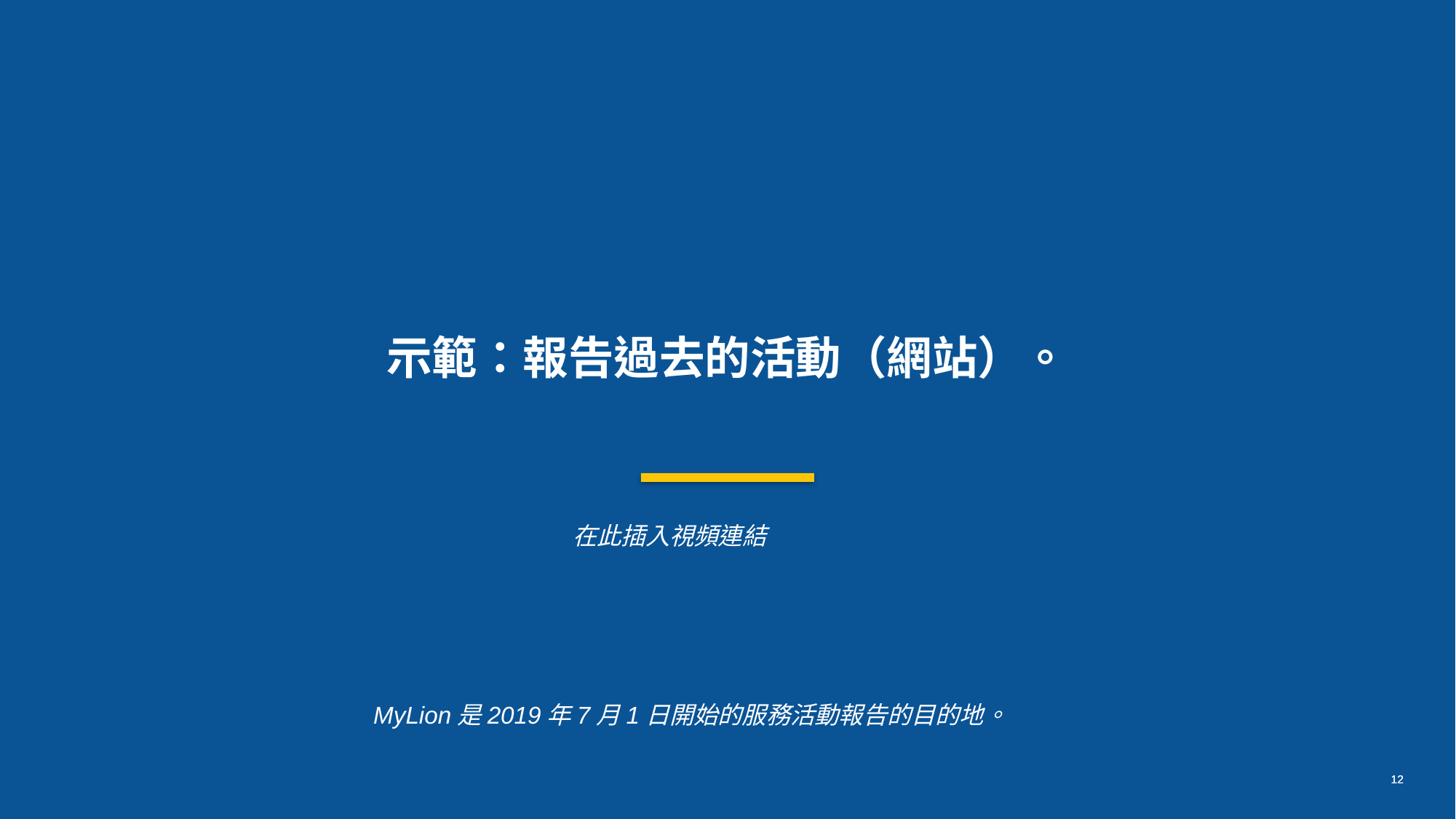

示範：報告過去的活動（網站）。
在此插入視頻連結
MyLion是2019年7月1日開始的服務活動報告的目的地。